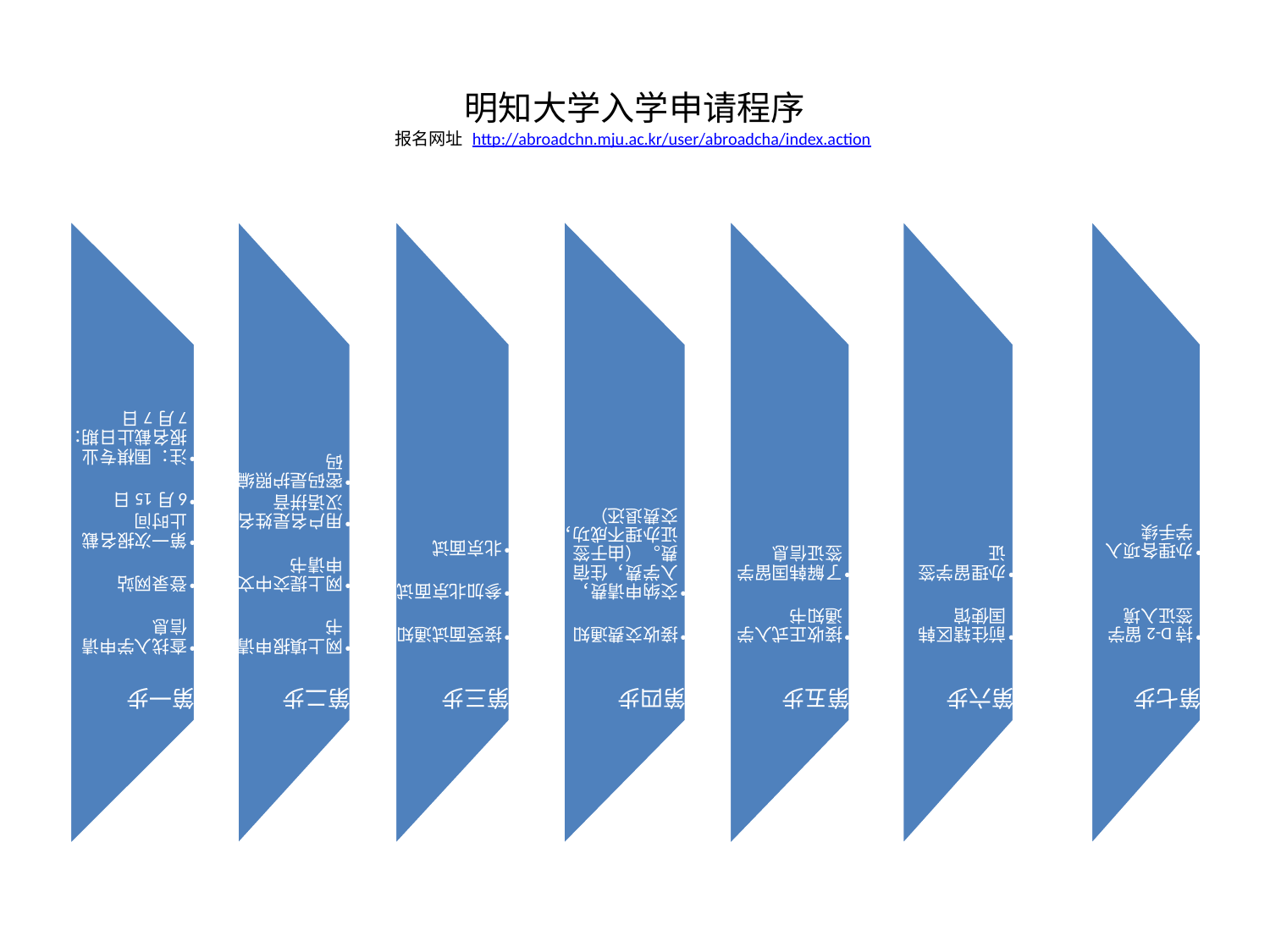

# 明知大学入学申请程序 报名网址  http://abroadchn.mju.ac.kr/user/abroadcha/index.action
第一步

查找入学申请信息

登录网站

第一次报名截止时间
6月15日

注：围棋专业报名截止日期：7月7日
第二步

网上填报申请书

网上提交中文申请书

用户名是姓名汉语拼音
密码是护照编码

第三步

接受面试通知

参加北京面试

北京面试

第四步

接收交费通知

交纳申请费，入学费，住宿费。（由于签证办理不成功，交费退还）

第五步

接收正式入学通知书

了解韩国留学签证信息
第六步

前往辖区韩国使馆

办理留学签证
第七步

持D-2留学签证入境

办理各项入学手续